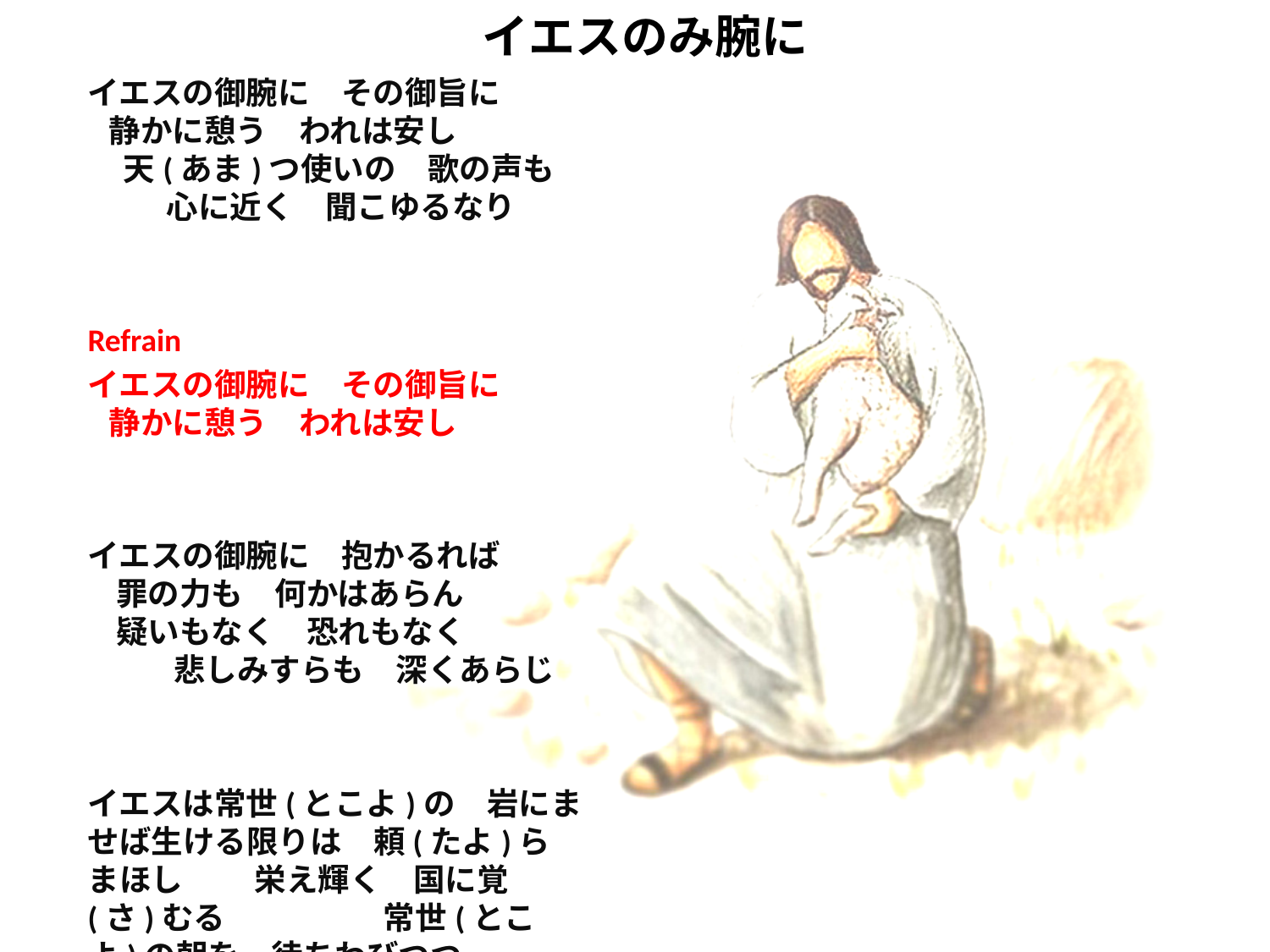

# イエスのみ腕に
イエスの御腕に　その御旨に               静かに憩う　われは安し                       天(あま)つ使いの　歌の声も               心に近く　聞こゆるなり

Refrain
イエスの御腕に　その御旨に               静かに憩う　われは安し

イエスの御腕に　抱かるれば                罪の力も　何かはあらん                     疑いもなく　恐れもなく                             悲しみすらも　深くあらじ

イエスは常世(とこよ)の　岩にませば生ける限りは　頼(たよ)らまほし          栄え輝く　国に覚(さ)むる                      常世(とこよ)の朝を　待ちわびつつ